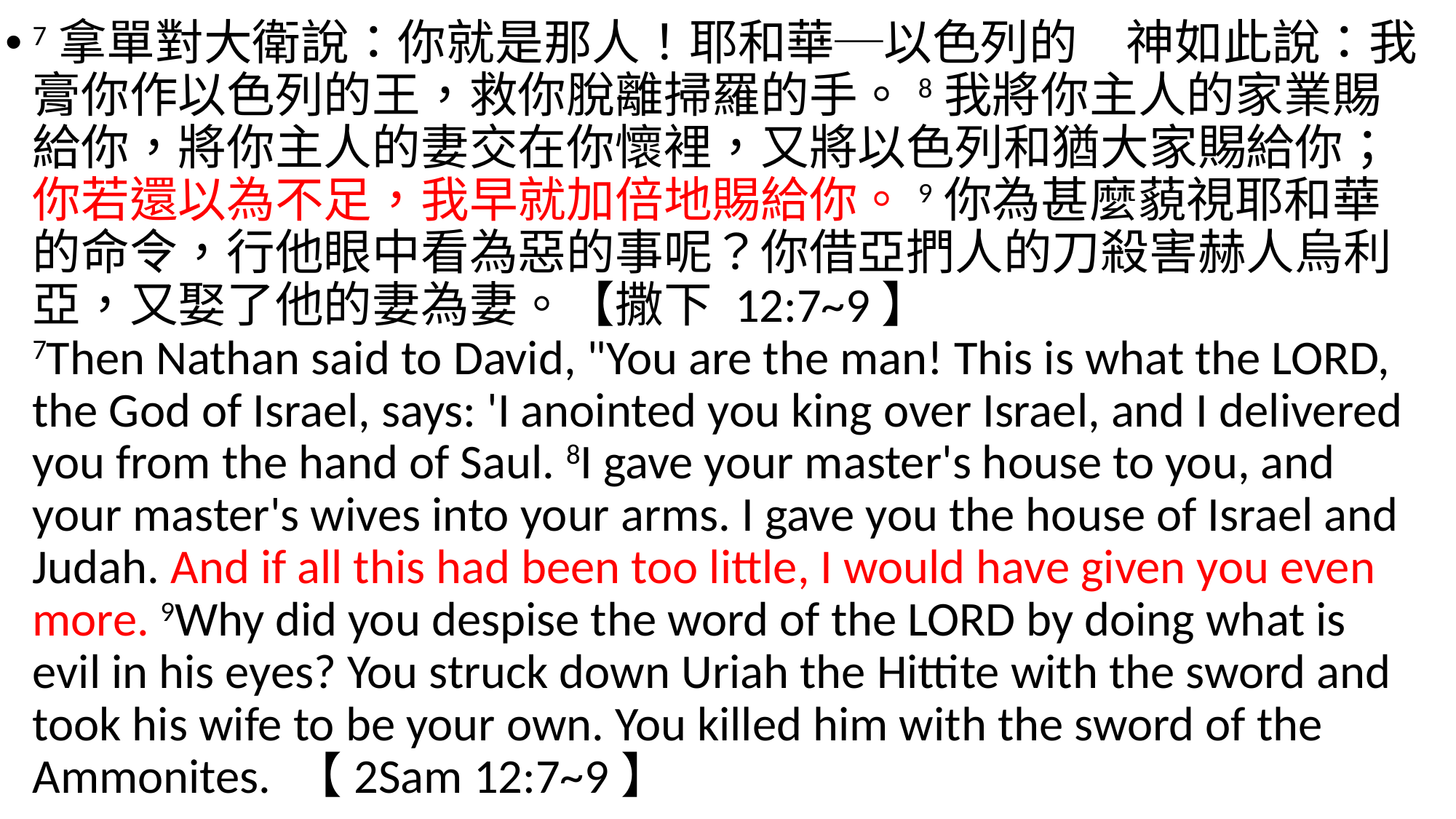

7拿單對大衛說：你就是那人！耶和華─以色列的　神如此說：我膏你作以色列的王，救你脫離掃羅的手。8我將你主人的家業賜給你，將你主人的妻交在你懷裡，又將以色列和猶大家賜給你；你若還以為不足，我早就加倍地賜給你。9你為甚麼藐視耶和華的命令，行他眼中看為惡的事呢？你借亞捫人的刀殺害赫人烏利亞，又娶了他的妻為妻。【撒下 12:7~9】
7Then Nathan said to David, "You are the man! This is what the LORD, the God of Israel, says: 'I anointed you king over Israel, and I delivered you from the hand of Saul. 8I gave your master's house to you, and your master's wives into your arms. I gave you the house of Israel and Judah. And if all this had been too little, I would have given you even more. 9Why did you despise the word of the LORD by doing what is evil in his eyes? You struck down Uriah the Hittite with the sword and took his wife to be your own. You killed him with the sword of the Ammonites. 【2Sam 12:7~9】
#